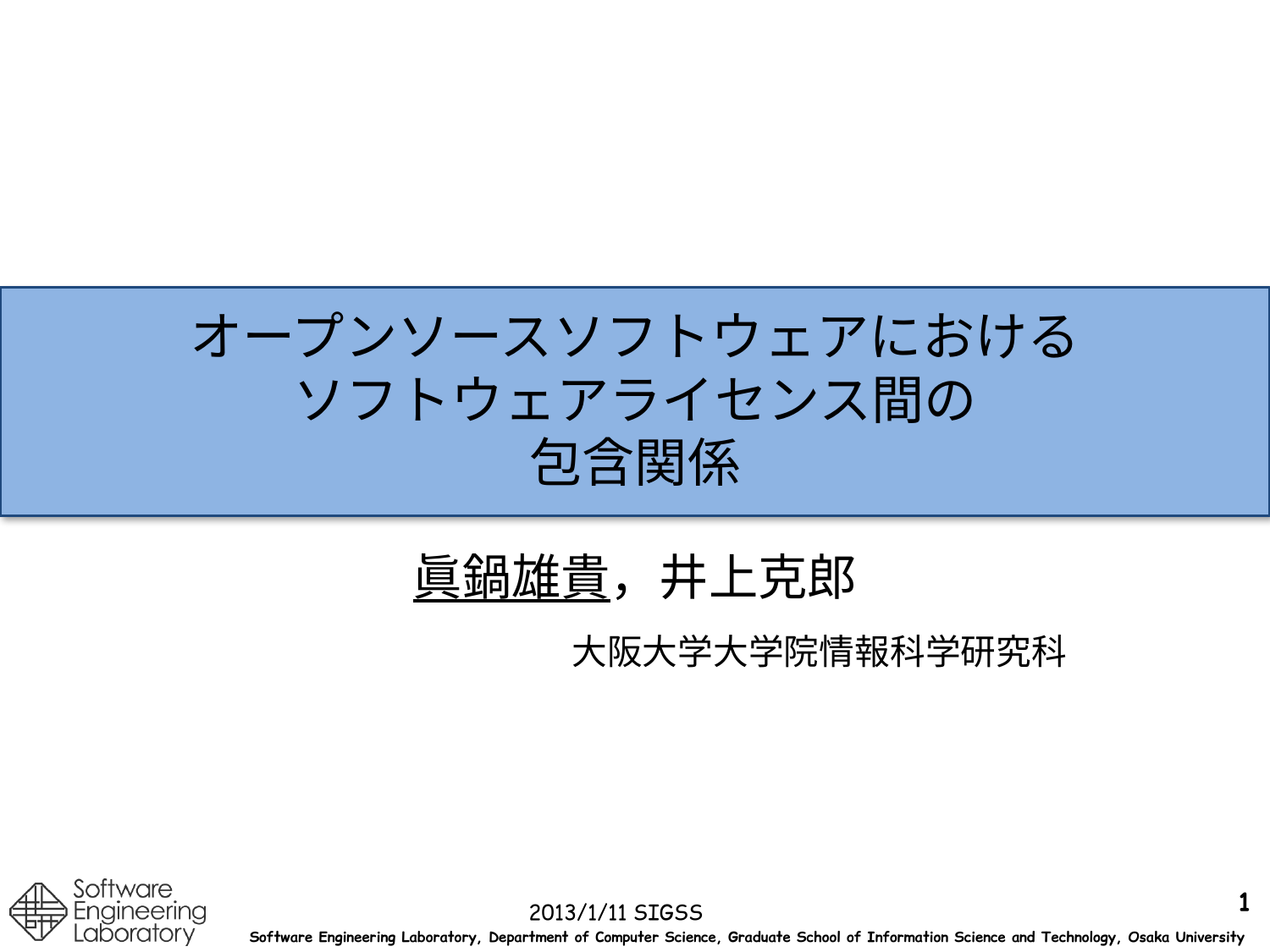

# オープンソースソフトウェアにおける ソフトウェアライセンス間の 包含関係
眞鍋雄貴，井上克郎
	大阪大学大学院情報科学研究科
1
2013/1/11 SIGSS